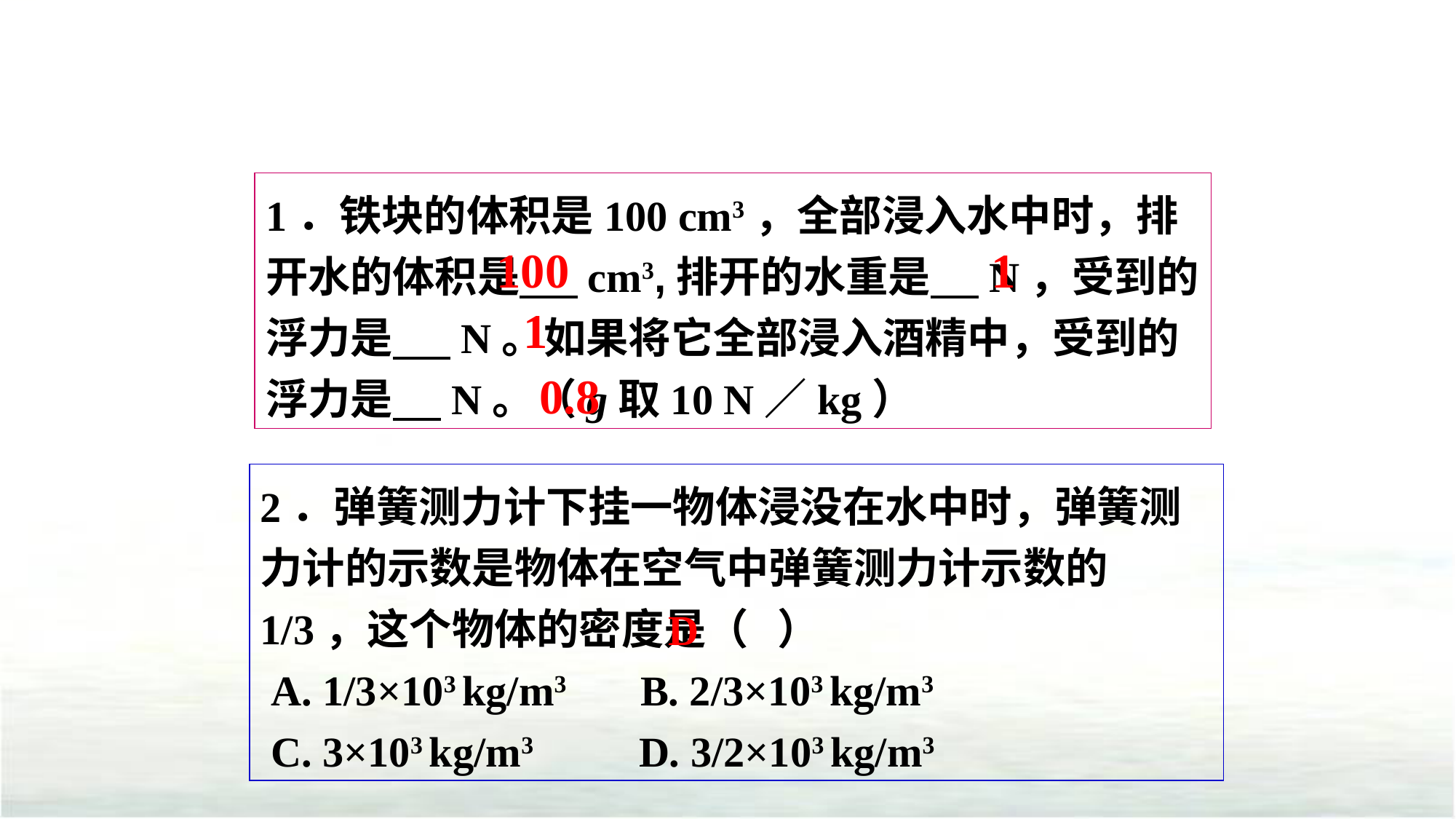

1．铁块的体积是100 cm3，全部浸入水中时，排开水的体积是      cm3,排开的水重是     N，受到的浮力是      N。如果将它全部浸入酒精中，受到的浮力是     N。（g取10 N／kg）
100
1
1
0.8
2．弹簧测力计下挂一物体浸没在水中时，弹簧测力计的示数是物体在空气中弹簧测力计示数的1/3，这个物体的密度是（   ）
 A. 1/3×103 kg/m3       B. 2/3×103 kg/m3
 C. 3×103 kg/m3          D. 3/2×103 kg/m3
D